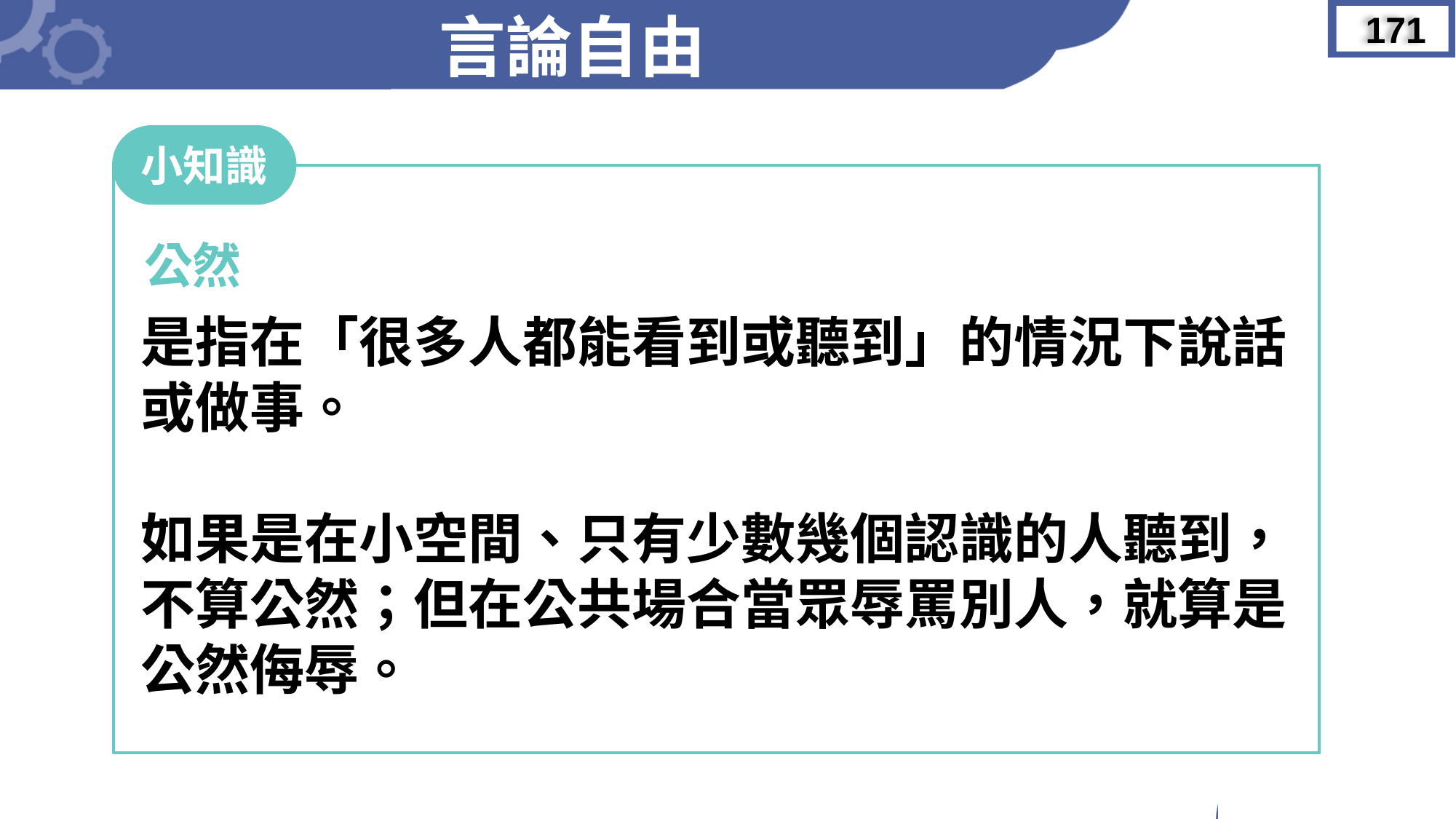

言論自由
171

小知識

公然
是指在「很多人都能看到或聽到」的情況下說話
或做事。

如果是在小空間、只有少數幾個認識的人聽到，
不算公然；但在公共場合當眾辱罵別人，就算是
公然侮辱。